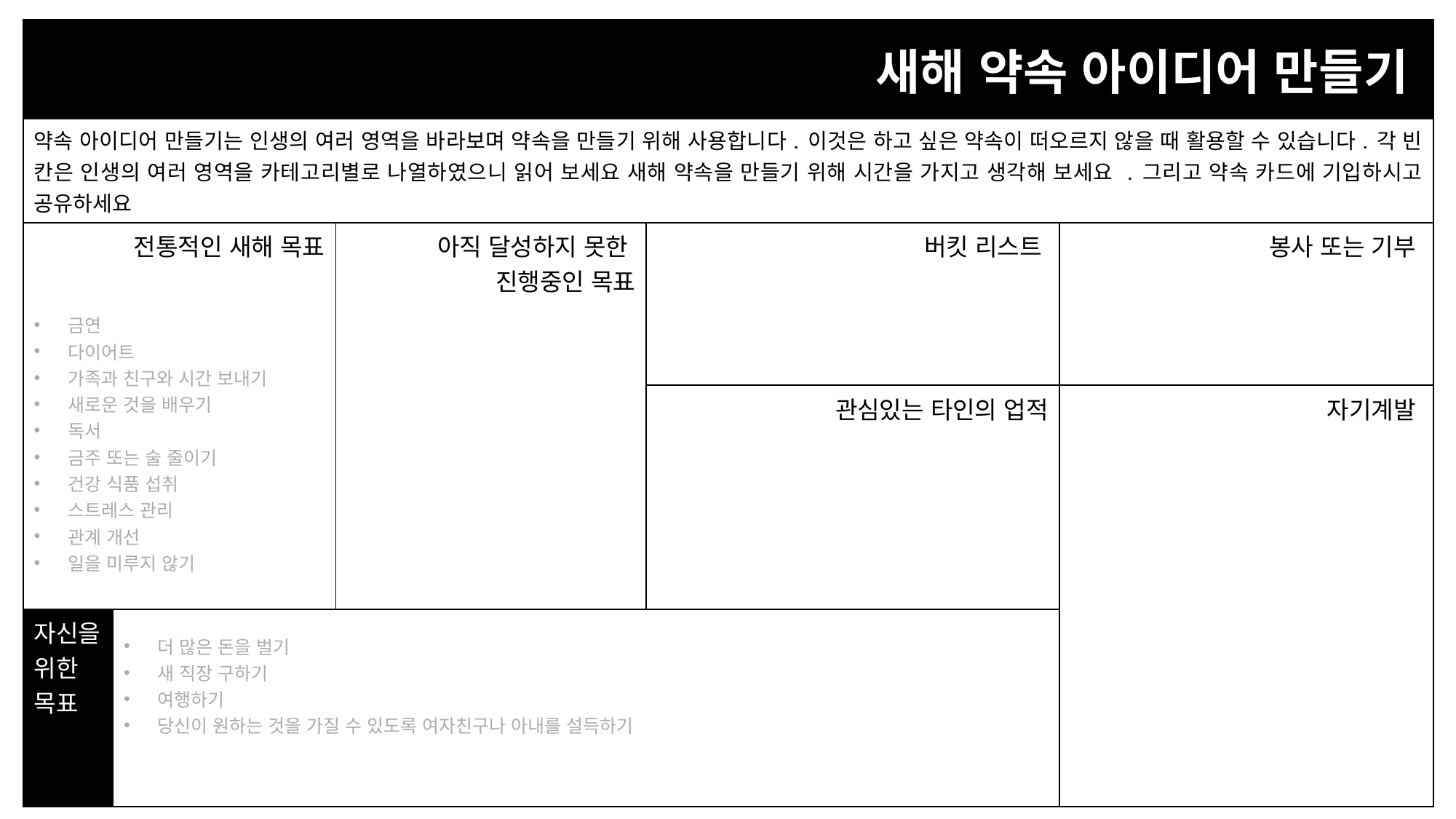

| 새해 약속 아이디어 만들기 |  |  |  |  |
| --- | --- | --- | --- | --- |
| 약속 아이디어 만들기는 인생의 여러 영역을 바라보며 약속을 만들기 위해 사용합니다. 이것은 하고 싶은 약속이 떠오르지 않을 때 활용할 수 있습니다. 각 빈 칸은 인생의 여러 영역을 카테고리별로 나열하였으니 읽어 보세요 새해 약속을 만들기 위해 시간을 가지고 생각해 보세요 . 그리고 약속 카드에 기입하시고 공유하세요 |  |  |  |  |
| 전통적인 새해 목표 금연 다이어트 가족과 친구와 시간 보내기 새로운 것을 배우기 독서 금주 또는 술 줄이기 건강 식품 섭취 스트레스 관리 관계 개선 일을 미루지 않기 |  | 아직 달성하지 못한 진행중인 목표 | 버킷 리스트 | 봉사 또는 기부 |
|  |  |  | 관심있는 타인의 업적 | 자기계발 |
| 자신을 위한 목표 | 더 많은 돈을 벌기 새 직장 구하기 여행하기 당신이 원하는 것을 가질 수 있도록 여자친구나 아내를 설득하기 |  |  |  |